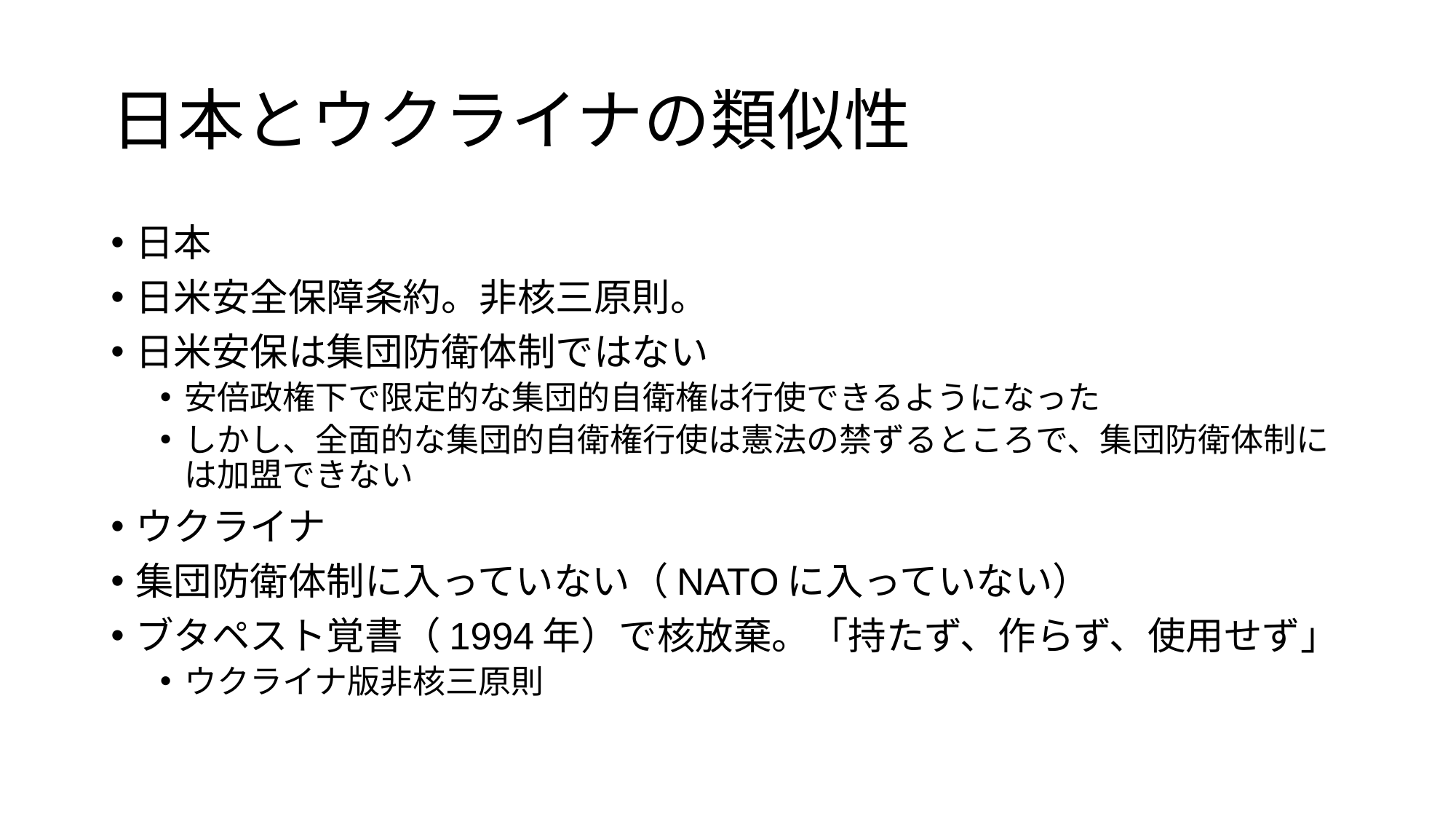

# 日本とウクライナの類似性
日本
日米安全保障条約。非核三原則。
日米安保は集団防衛体制ではない
安倍政権下で限定的な集団的自衛権は行使できるようになった
しかし、全面的な集団的自衛権行使は憲法の禁ずるところで、集団防衛体制には加盟できない
ウクライナ
集団防衛体制に入っていない（NATOに入っていない）
ブタペスト覚書（1994年）で核放棄。「持たず、作らず、使用せず」
ウクライナ版非核三原則